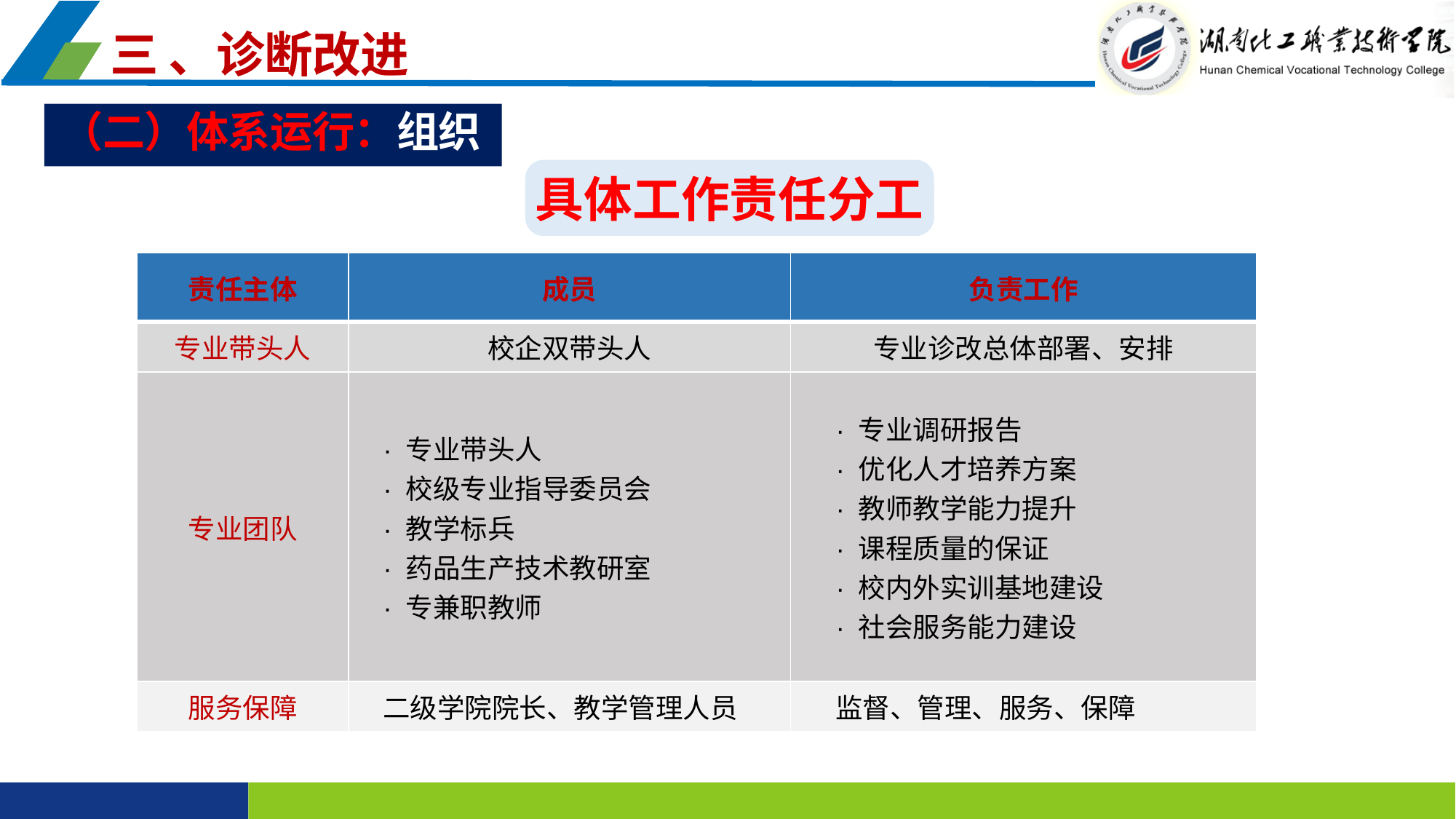

三 、诊断改进

（二）体系运行：组织

具体工作责任分工
| 责任主体 | 成员 | 负责工作 |
| --- | --- | --- |
| 专业带头人 | 校企双带头人 | 专业诊改总体部署、安排 |
| 专业团队 | · 专业带头人 · 校级专业指导委员会 · 教学标兵 · 药品生产技术教研室 · 专兼职教师 | · 专业调研报告 · 优化人才培养方案 · 教师教学能力提升 · 课程质量的保证 · 校内外实训基地建设 · 社会服务能力建设 |
| 服务保障 | 二级学院院长、教学管理人员 | 监督、管理、服务、保障 |